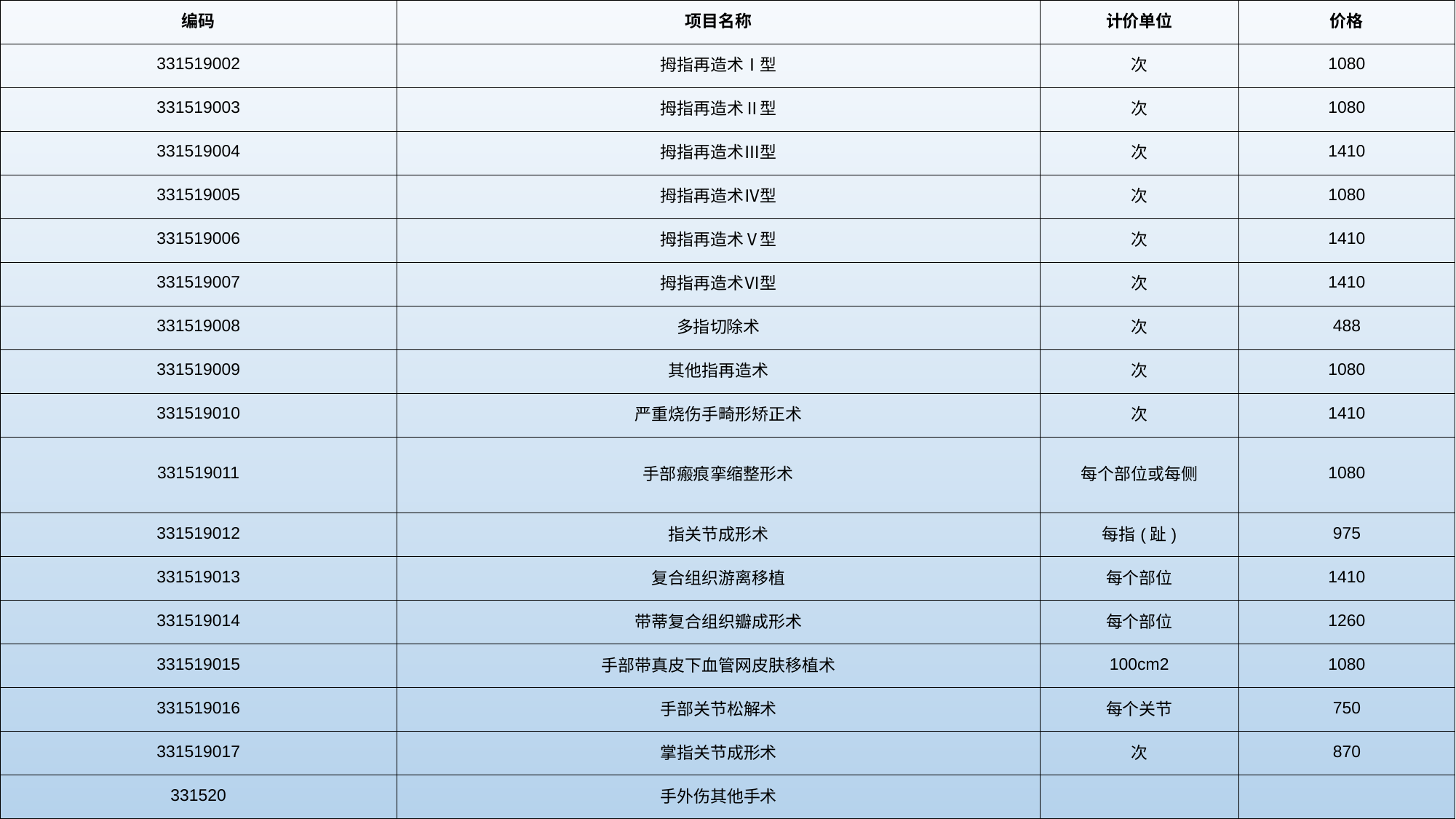

| 编码 | 项目名称 | 计价单位 | 价格 |
| --- | --- | --- | --- |
| 331519002 | 拇指再造术Ⅰ型 | 次 | 1080 |
| 331519003 | 拇指再造术Ⅱ型 | 次 | 1080 |
| 331519004 | 拇指再造术Ⅲ型 | 次 | 1410 |
| 331519005 | 拇指再造术Ⅳ型 | 次 | 1080 |
| 331519006 | 拇指再造术Ⅴ型 | 次 | 1410 |
| 331519007 | 拇指再造术Ⅵ型 | 次 | 1410 |
| 331519008 | 多指切除术 | 次 | 488 |
| 331519009 | 其他指再造术 | 次 | 1080 |
| 331519010 | 严重烧伤手畸形矫正术 | 次 | 1410 |
| 331519011 | 手部瘢痕挛缩整形术 | 每个部位或每侧 | 1080 |
| 331519012 | 指关节成形术 | 每指(趾) | 975 |
| 331519013 | 复合组织游离移植 | 每个部位 | 1410 |
| 331519014 | 带蒂复合组织瓣成形术 | 每个部位 | 1260 |
| 331519015 | 手部带真皮下血管网皮肤移植术 | 100cm2 | 1080 |
| 331519016 | 手部关节松解术 | 每个关节 | 750 |
| 331519017 | 掌指关节成形术 | 次 | 870 |
| 331520 | 手外伤其他手术 |  |  |